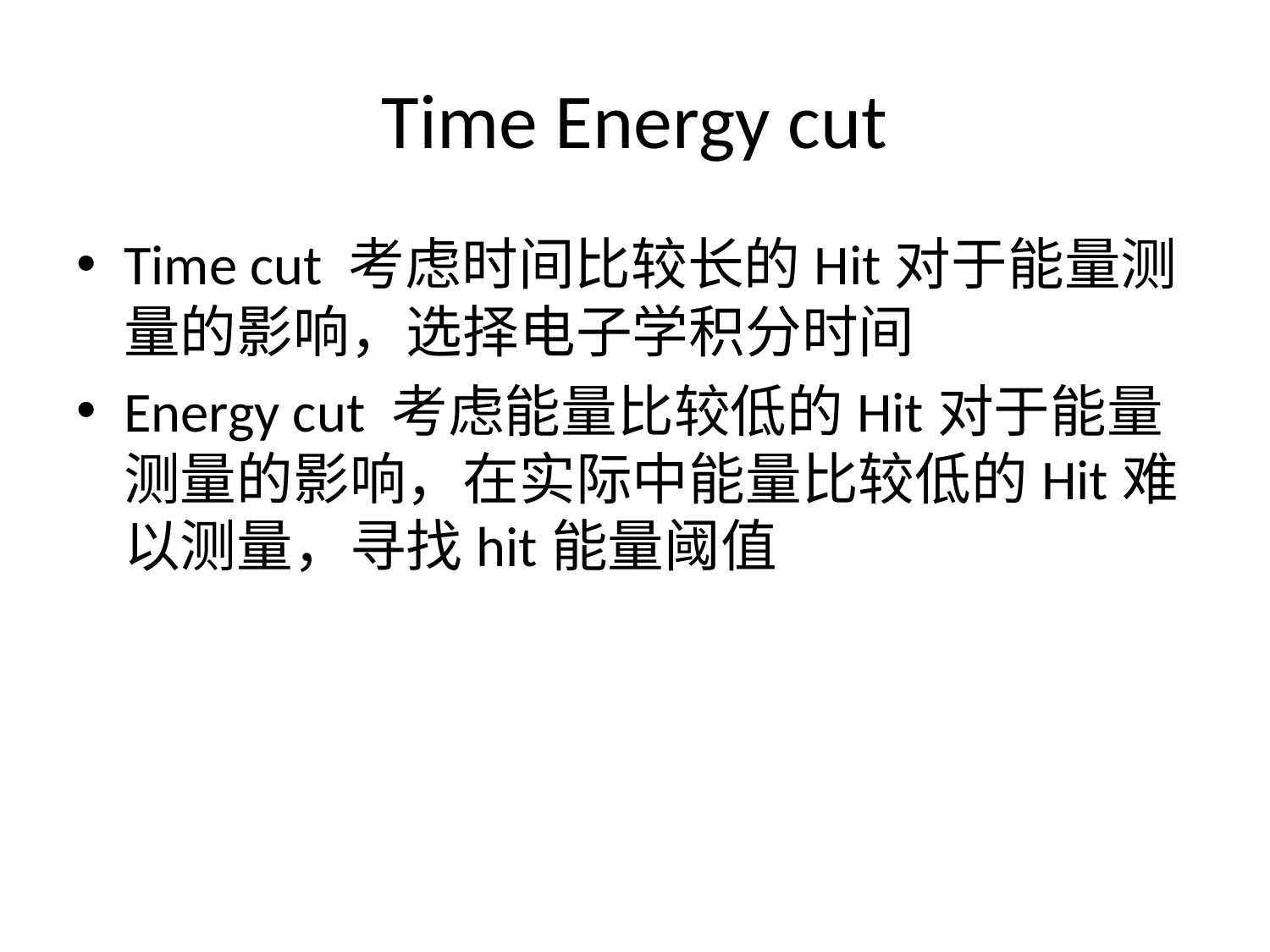

# Time Energy cut
Time cut 考虑时间比较长的Hit对于能量测量的影响，选择电子学积分时间
Energy cut 考虑能量比较低的Hit对于能量测量的影响，在实际中能量比较低的Hit难以测量，寻找hit能量阈值